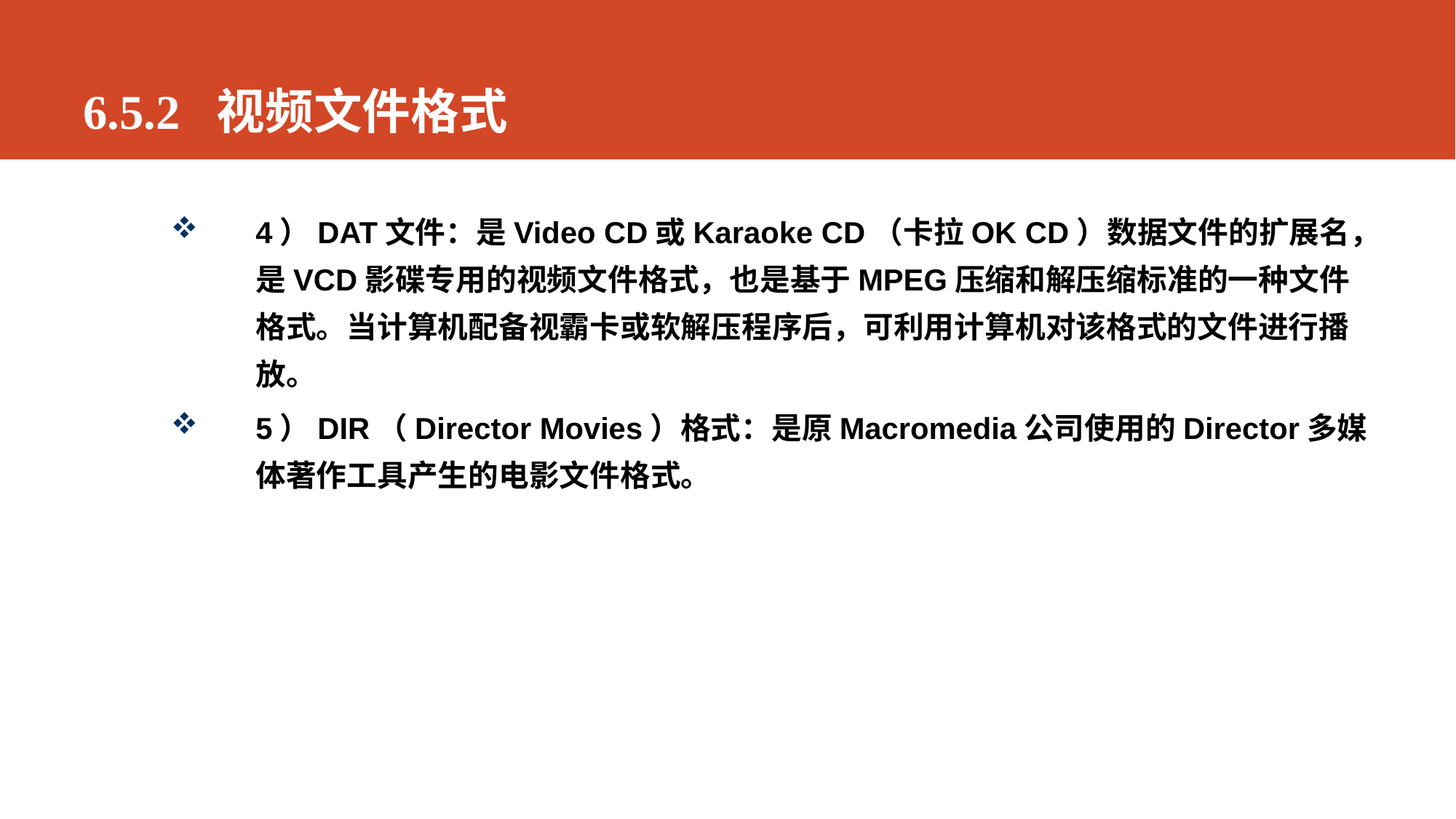

# 6.5.2  视频文件格式
4）DAT文件：是Video CD或Karaoke CD（卡拉OK CD）数据文件的扩展名，是VCD影碟专用的视频文件格式，也是基于MPEG压缩和解压缩标准的一种文件格式。当计算机配备视霸卡或软解压程序后，可利用计算机对该格式的文件进行播放。
5）DIR（Director Movies）格式：是原Macromedia公司使用的Director多媒体著作工具产生的电影文件格式。